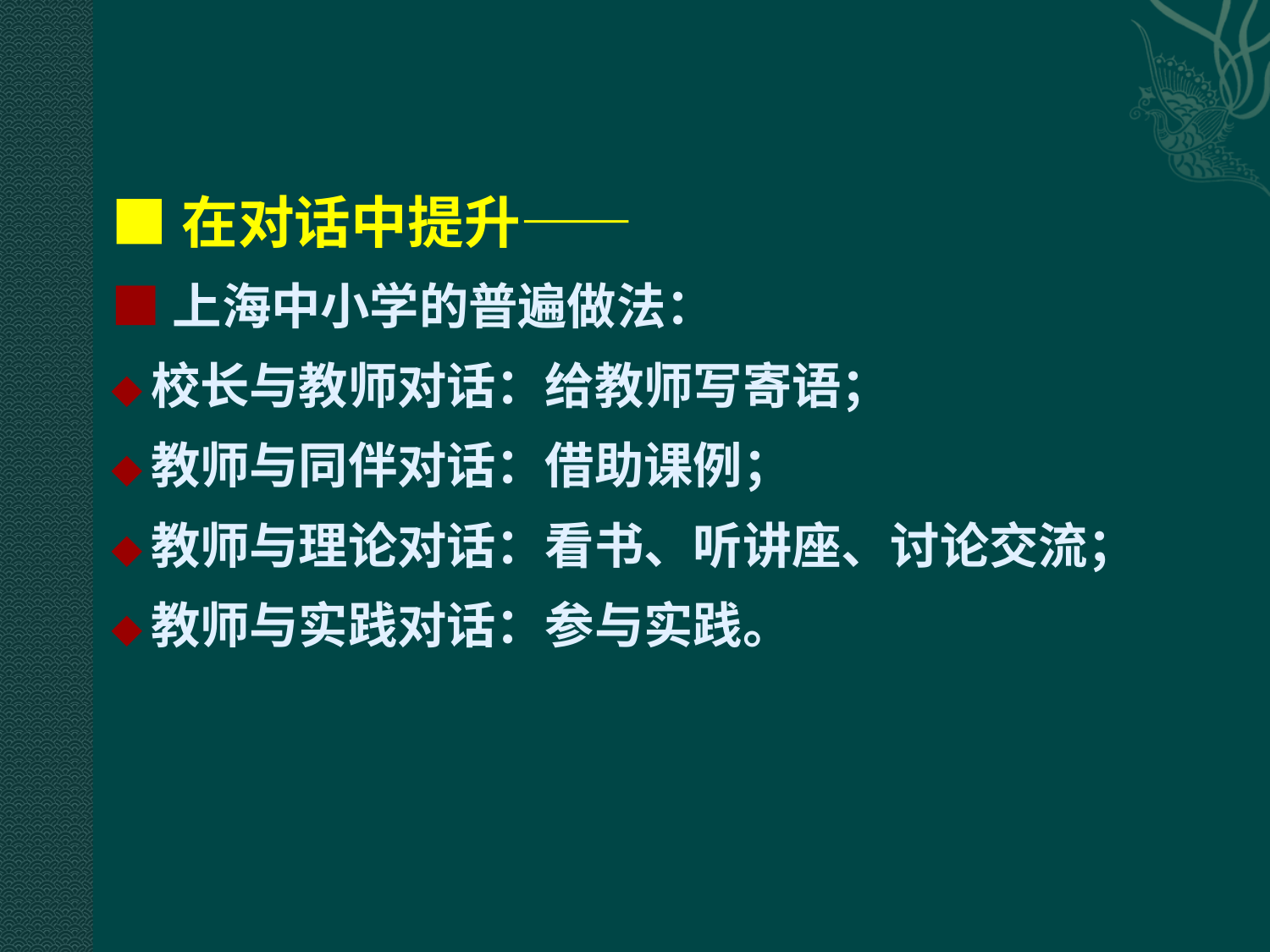

■在对话中提升——
   ■上海中小学的普遍做法：
   ◆校长与教师对话：给教师写寄语；
   ◆教师与同伴对话：借助课例；
   ◆教师与理论对话：看书、听讲座、讨论交流；
   ◆教师与实践对话：参与实践。